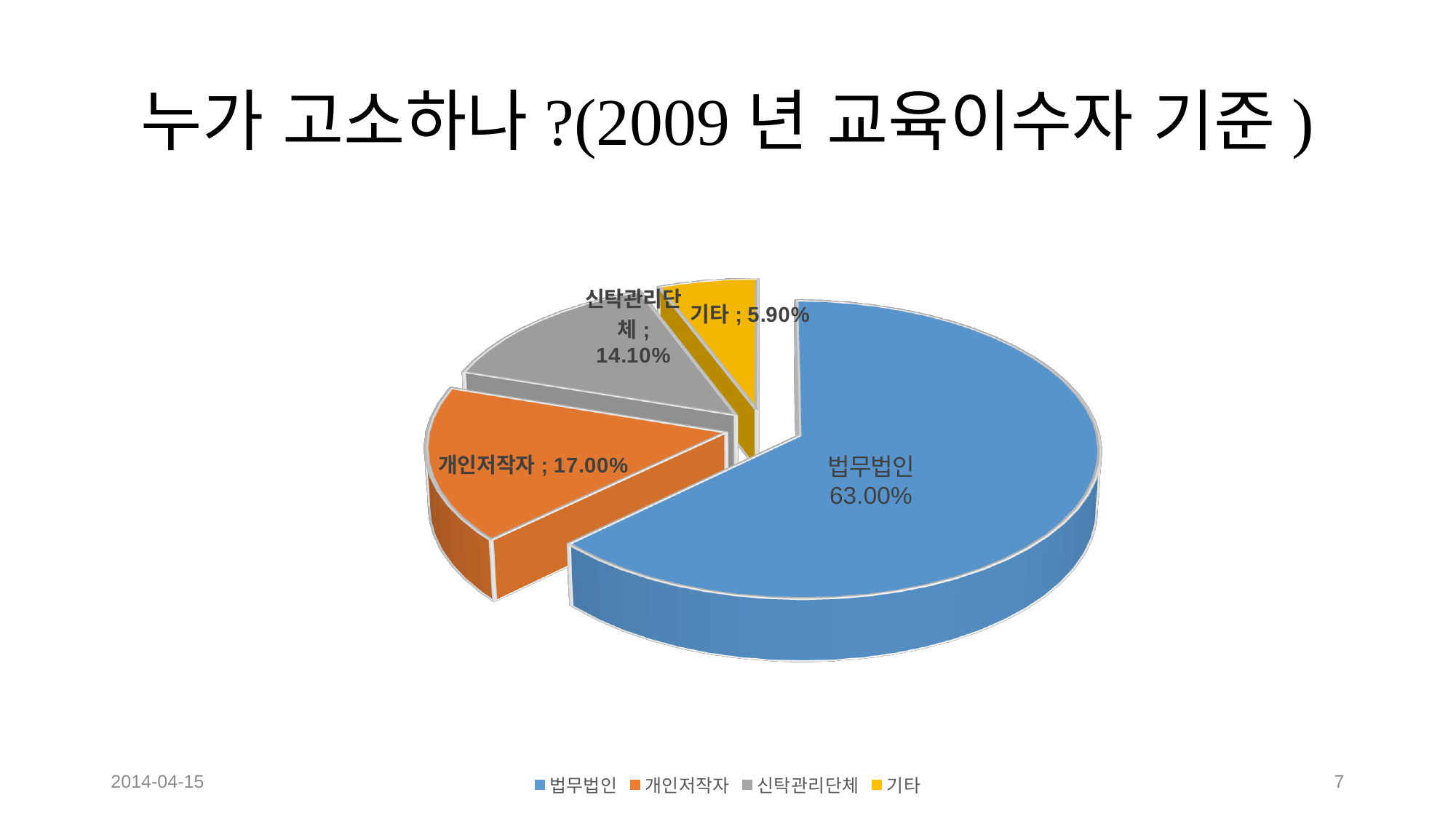

# 누가 고소하나?(2009년 교육이수자 기준)

[unsupported chart]

### Chart

| Category |
|---|
2014-04-15
7